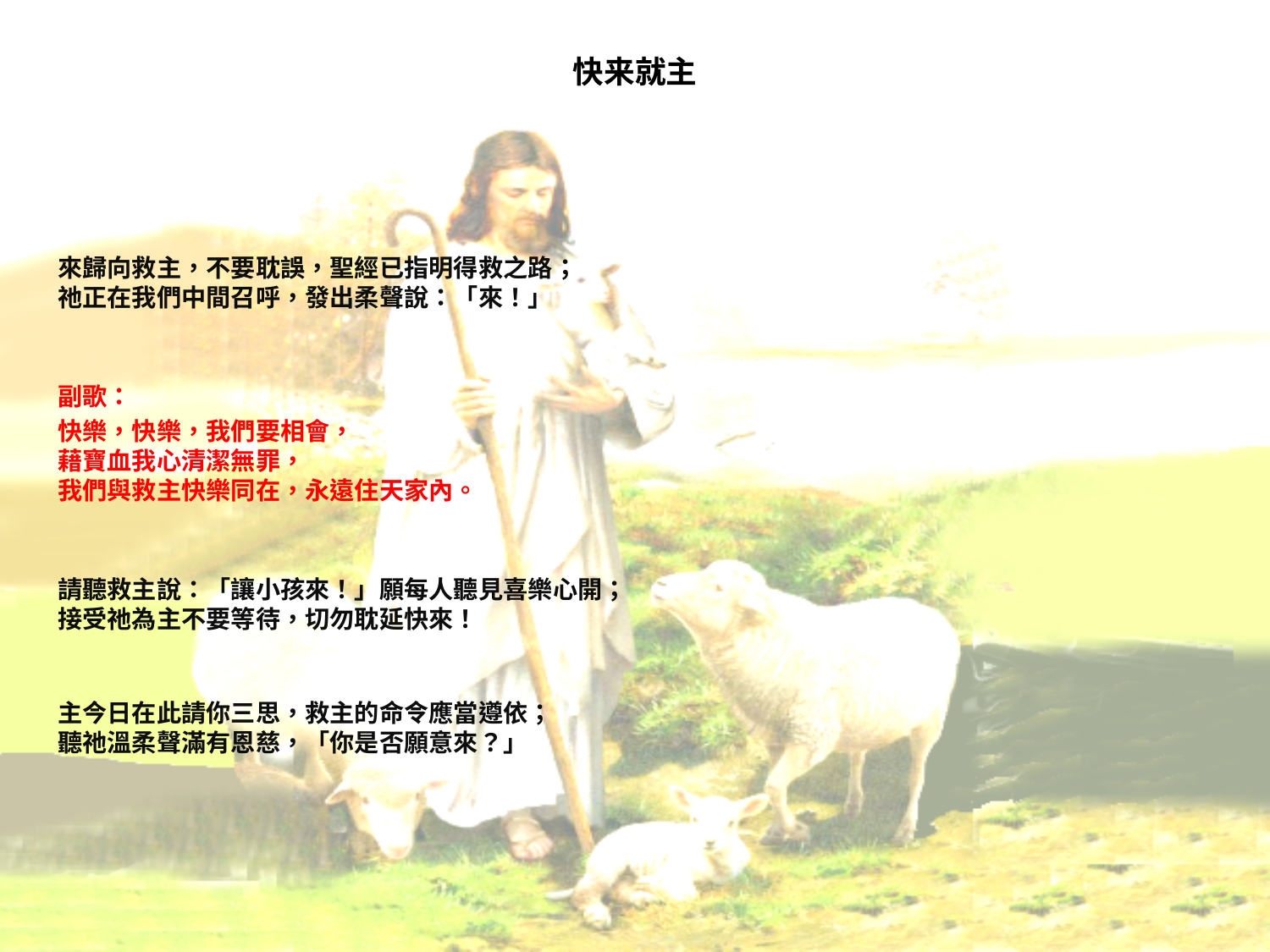

# 快来就主
來歸向救主，不要耽誤，聖經已指明得救之路；
祂正在我們中間召呼，發出柔聲說：「來！」

副歌：
快樂，快樂，我們要相會，
藉寶血我心清潔無罪，
我們與救主快樂同在，永遠住天家內。

請聽救主說：「讓小孩來！」願每人聽見喜樂心開；
接受祂為主不要等待，切勿耽延快來！
主今日在此請你三思，救主的命令應當遵依；
聽祂溫柔聲滿有恩慈，「你是否願意來？」